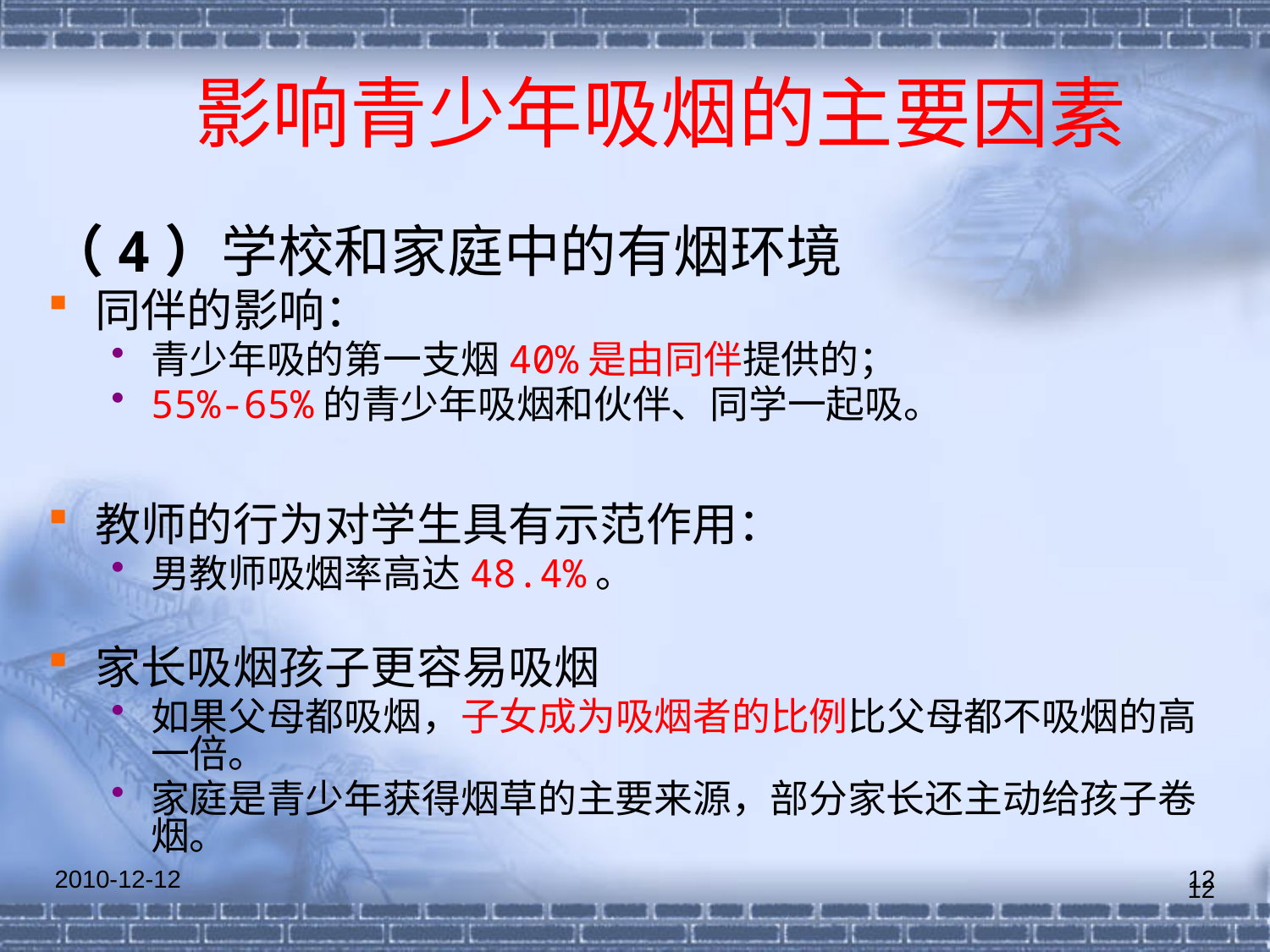

影响青少年吸烟的主要因素
（4）学校和家庭中的有烟环境
同伴的影响：
青少年吸的第一支烟40%是由同伴提供的；
55%-65%的青少年吸烟和伙伴、同学一起吸。

教师的行为对学生具有示范作用：
男教师吸烟率高达48.4%。

家长吸烟孩子更容易吸烟
如果父母都吸烟，子女成为吸烟者的比例比父母都不吸烟的高一倍。
家庭是青少年获得烟草的主要来源，部分家长还主动给孩子卷烟。
2010-12-12
12
12